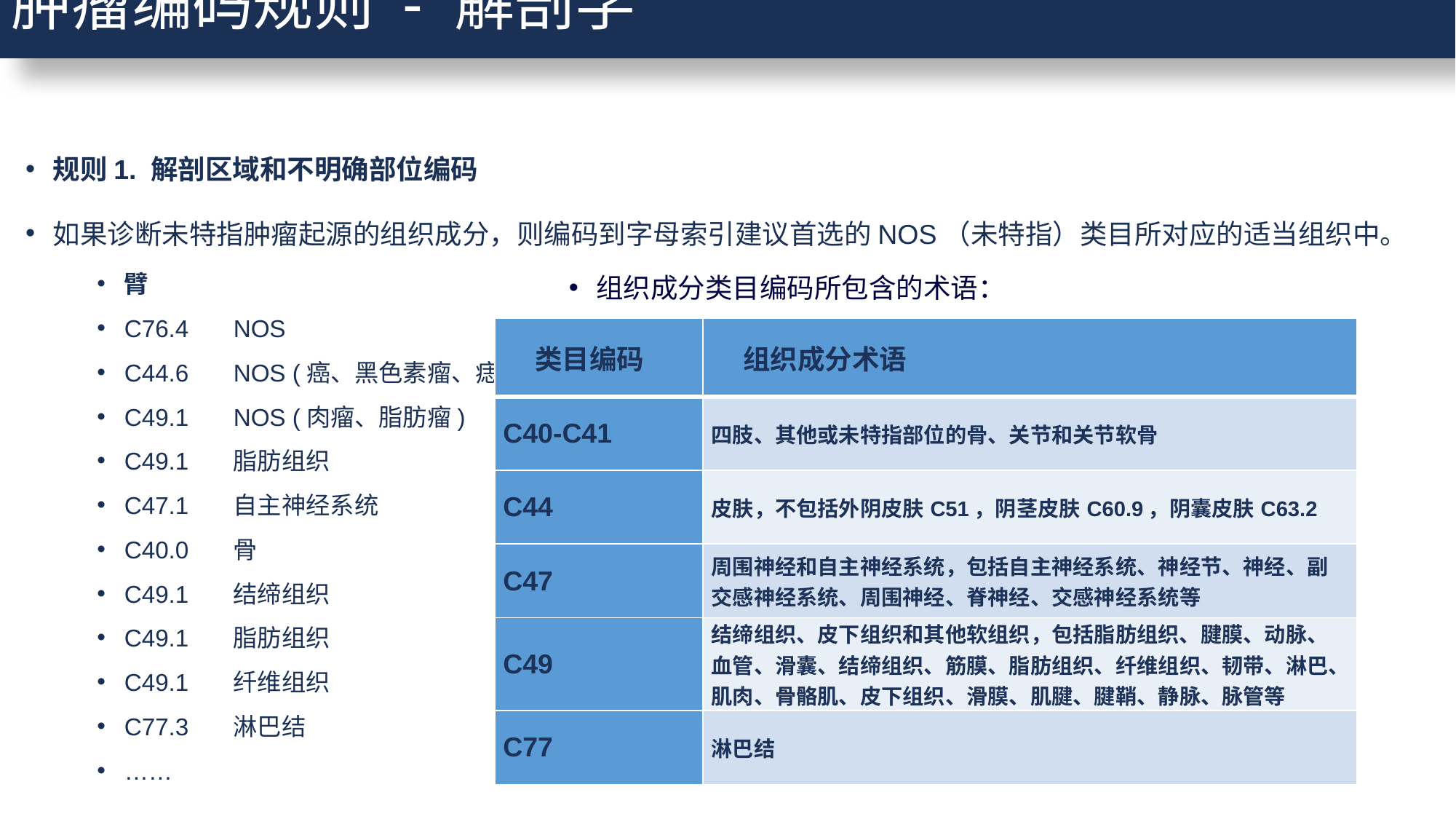

# 肿瘤编码规则 - 解剖学
规则1. 解剖区域和不明确部位编码
如果诊断未特指肿瘤起源的组织成分，则编码到字母索引建议首选的NOS（未特指）类目所对应的适当组织中。
臂
C76.4	NOS
C44.6	NOS (癌、黑色素瘤、痣)
C49.1	NOS (肉瘤、脂肪瘤)
C49.1	脂肪组织
C47.1	自主神经系统
C40.0	骨
C49.1	结缔组织
C49.1	脂肪组织
C49.1	纤维组织
C77.3	淋巴结
……
组织成分类目编码所包含的术语：
| 类目编码 | 组织成分术语 |
| --- | --- |
| C40-C41 | 四肢、其他或未特指部位的骨、关节和关节软骨 |
| C44 | 皮肤，不包括外阴皮肤C51，阴茎皮肤C60.9，阴囊皮肤C63.2 |
| C47 | 周围神经和自主神经系统，包括自主神经系统、神经节、神经、副交感神经系统、周围神经、脊神经、交感神经系统等 |
| C49 | 结缔组织、皮下组织和其他软组织，包括脂肪组织、腱膜、动脉、血管、滑囊、结缔组织、筋膜、脂肪组织、纤维组织、韧带、淋巴、肌肉、骨骼肌、皮下组织、滑膜、肌腱、腱鞘、静脉、脉管等 |
| C77 | 淋巴结 |